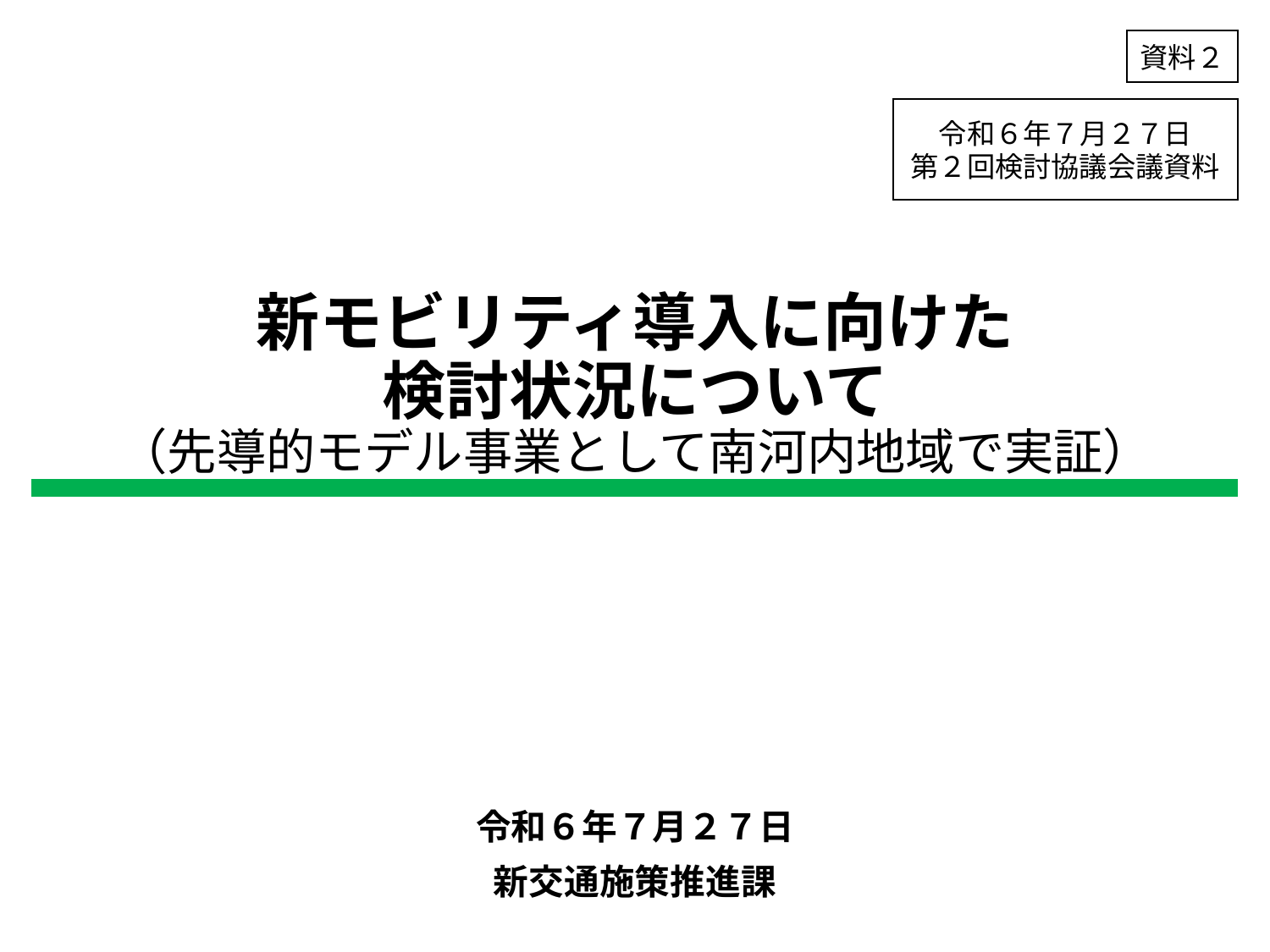

資料２
令和６年７月２７日
第２回検討協議会議資料
# 新モビリティ導入に向けた 検討状況について （先導的モデル事業として南河内地域で実証）
令和６年７月２７日
新交通施策推進課